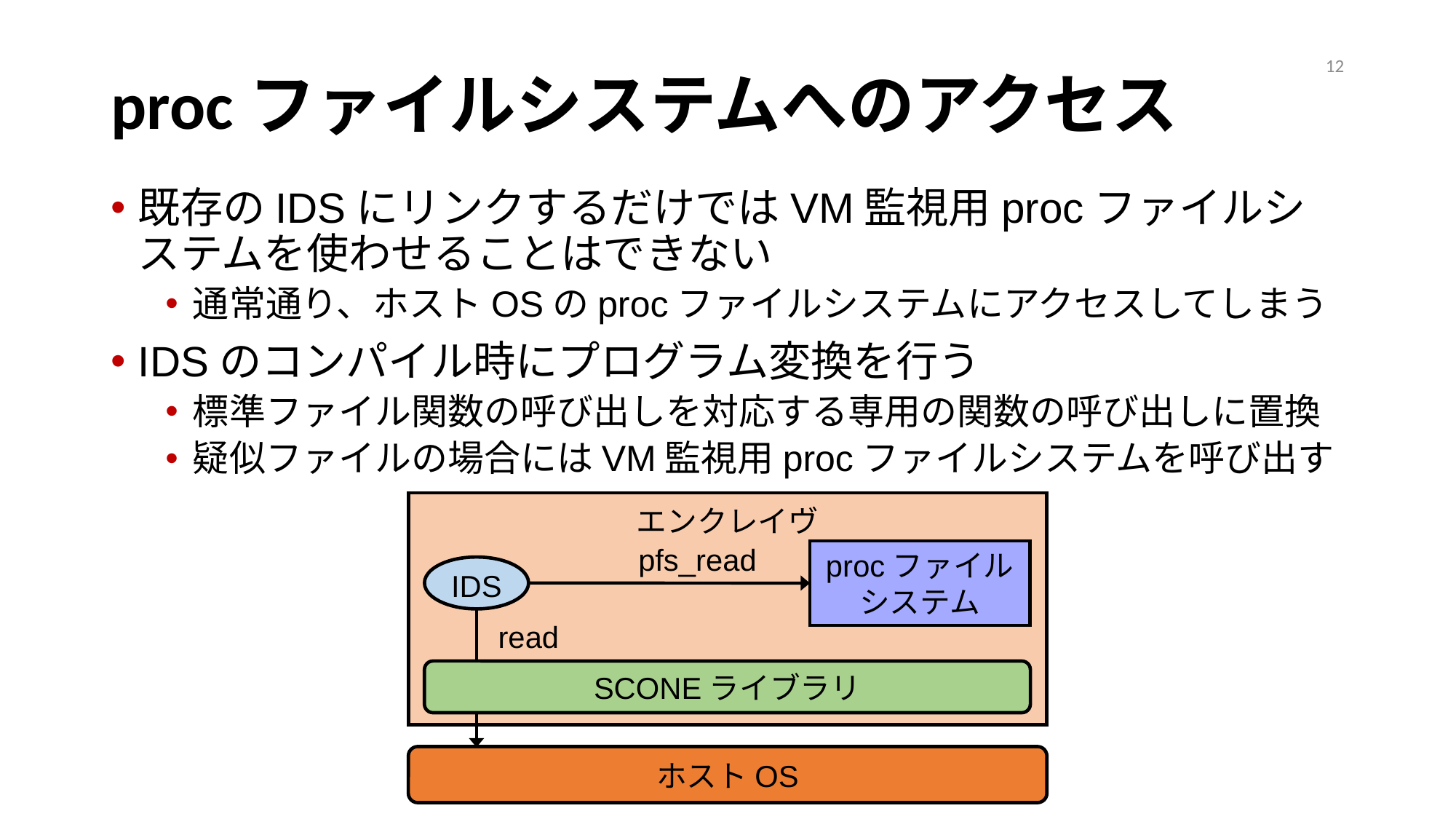

12
# procファイルシステムへのアクセス
既存のIDSにリンクするだけではVM監視用procファイルシステムを使わせることはできない
通常通り、ホストOSのprocファイルシステムにアクセスしてしまう
IDSのコンパイル時にプログラム変換を行う
標準ファイル関数の呼び出しを対応する専用の関数の呼び出しに置換
疑似ファイルの場合にはVM監視用procファイルシステムを呼び出す
エンクレイヴ
pfs_read
procファイル
システム
IDS
read
SCONEライブラリ
ホストOS